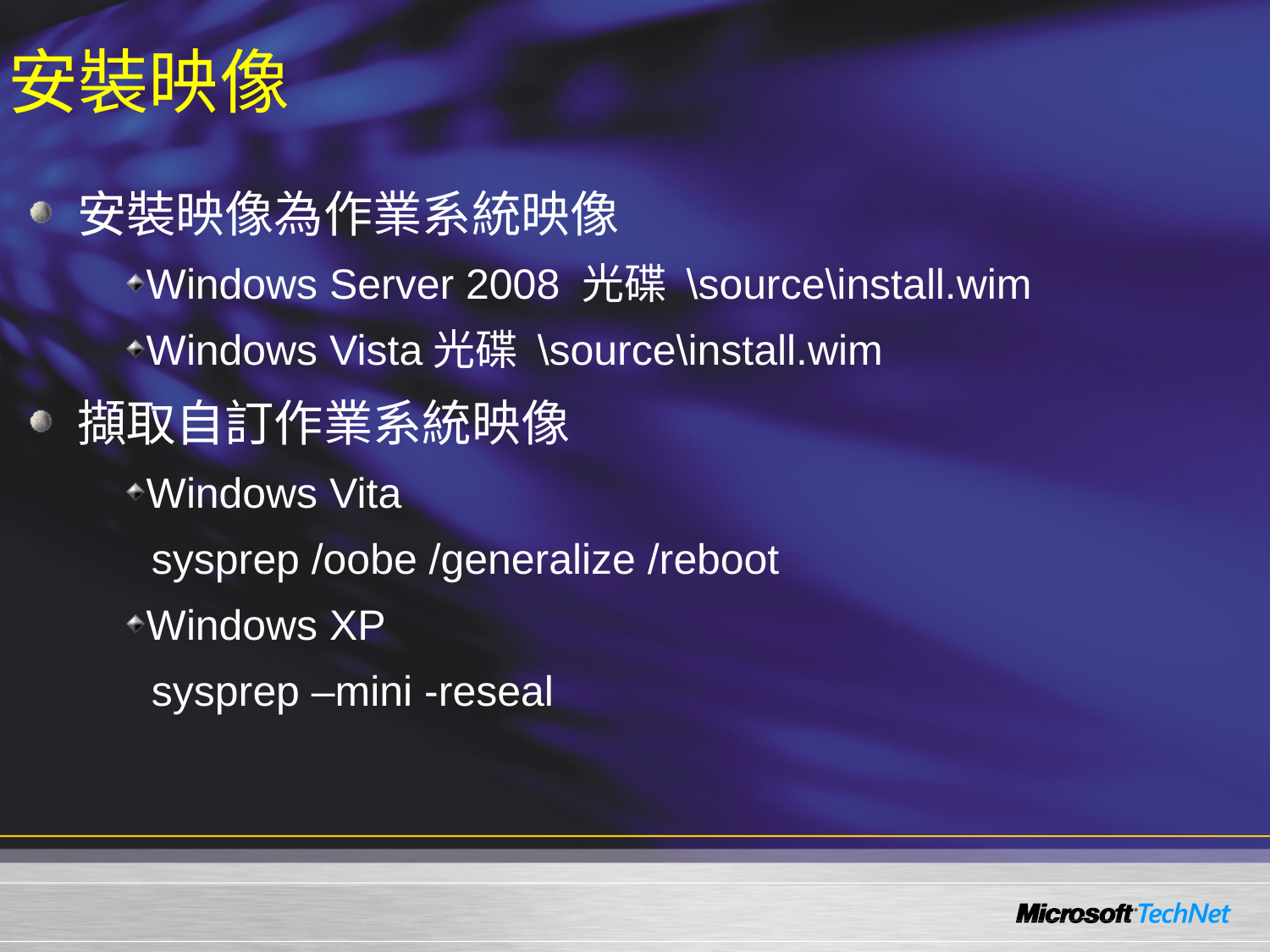

# 安裝映像
安裝映像為作業系統映像
Windows Server 2008 光碟 \source\install.wim
Windows Vista光碟 \source\install.wim
擷取自訂作業系統映像
Windows Vita
 sysprep /oobe /generalize /reboot
Windows XP
 sysprep –mini -reseal